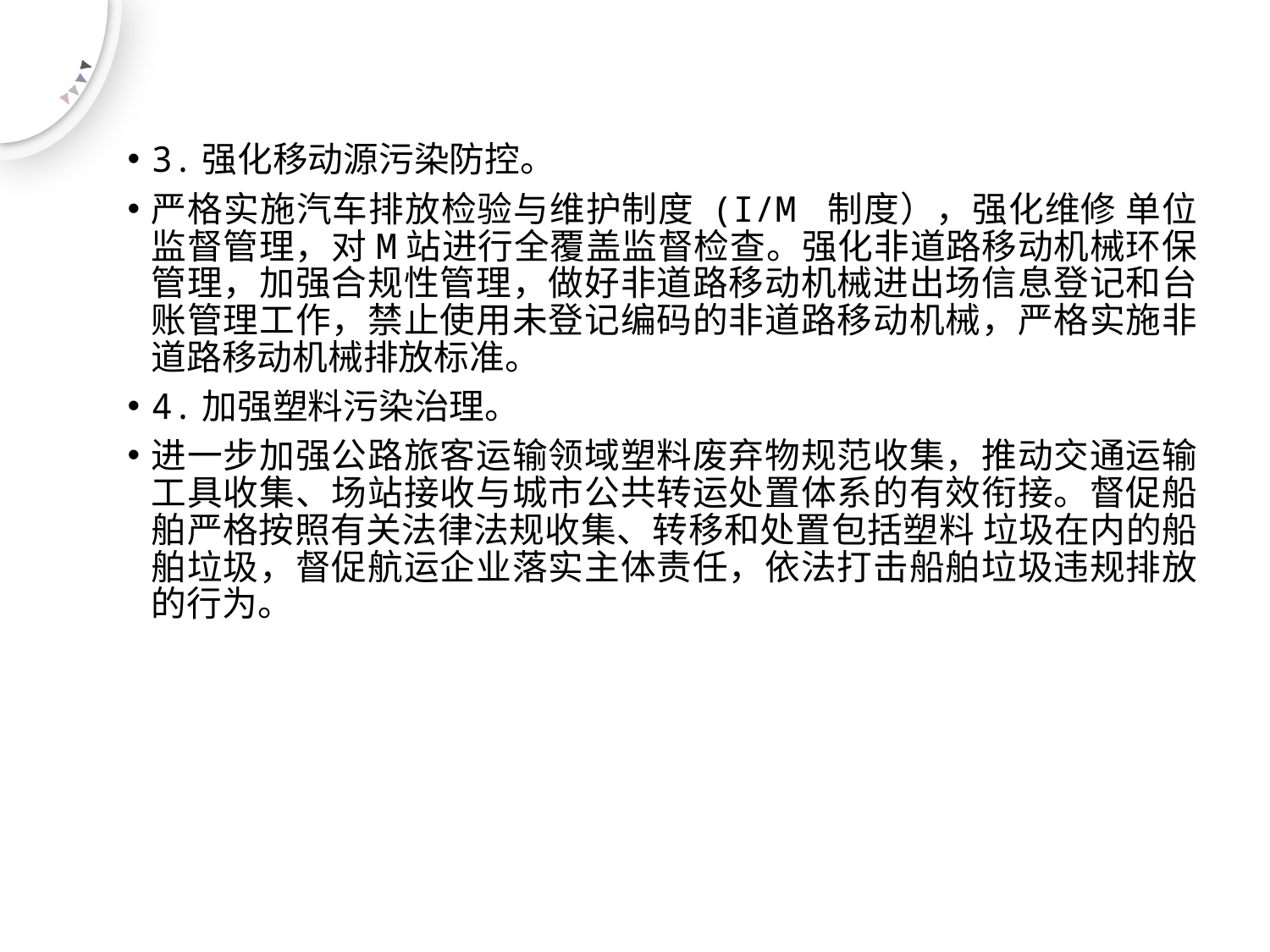

#
3.强化移动源污染防控。
严格实施汽车排放检验与维护制度 (I/M 制度），强化维修 单位监督管理，对M站进行全覆盖监督检查。强化非道路移动机械环保管理，加强合规性管理，做好非道路移动机械进出场信息登记和台账管理工作，禁止使用未登记编码的非道路移动机械，严格实施非道路移动机械排放标准。
4.加强塑料污染治理。
进一步加强公路旅客运输领域塑料废弃物规范收集，推动交通运输工具收集、场站接收与城市公共转运处置体系的有效衔接。督促船舶严格按照有关法律法规收集、转移和处置包括塑料 垃圾在内的船舶垃圾，督促航运企业落实主体责任，依法打击船舶垃圾违规排放的行为。